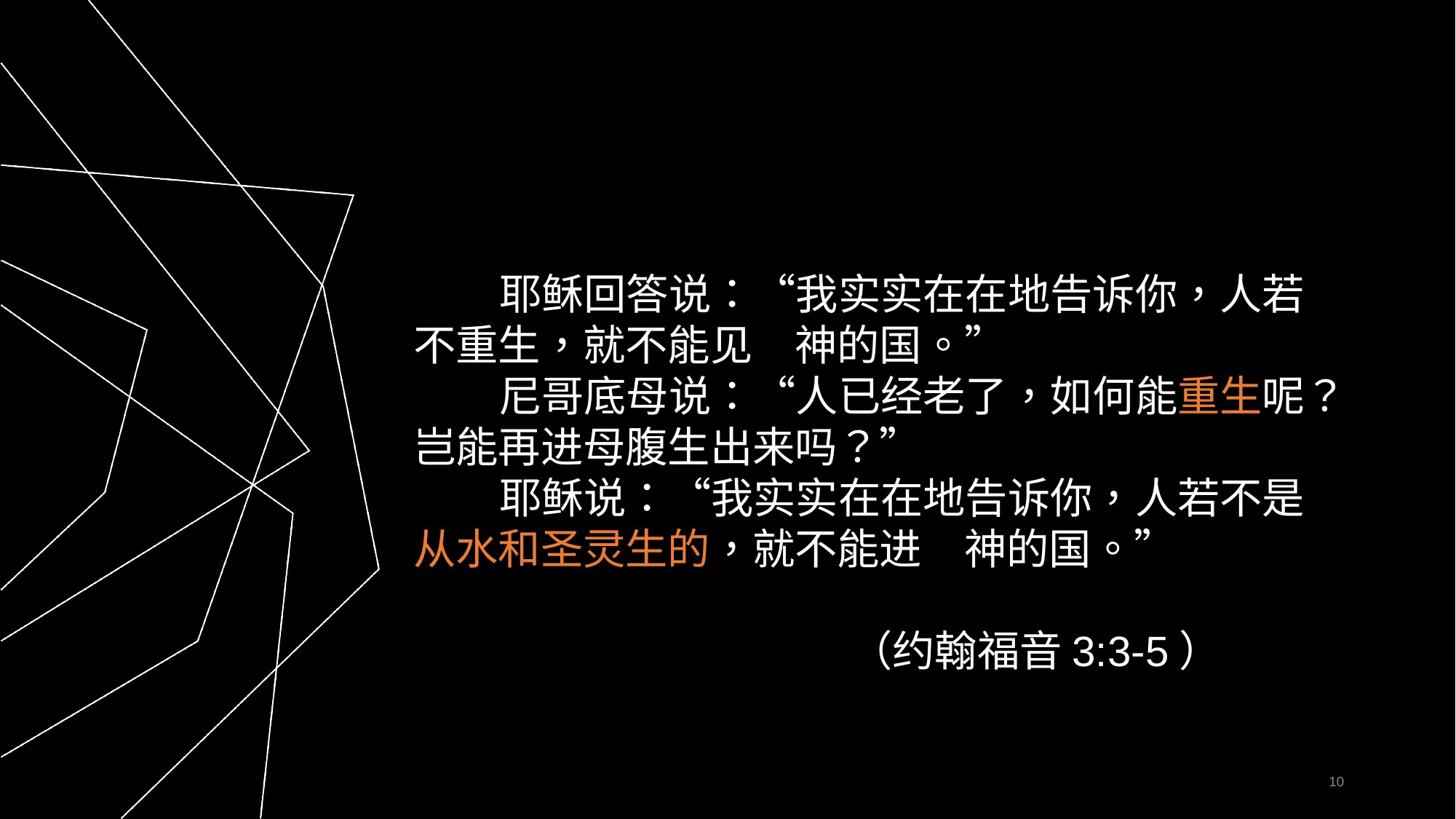

耶稣回答说：“我实实在在地告诉你，人若不重生，就不能见　神的国。”
        尼哥底母说：“人已经老了，如何能重生呢？岂能再进母腹生出来吗？”
        耶稣说：“我实实在在地告诉你，人若不是从水和圣灵生的，就不能进　神的国。”

				（约翰福音3:3-5）
10